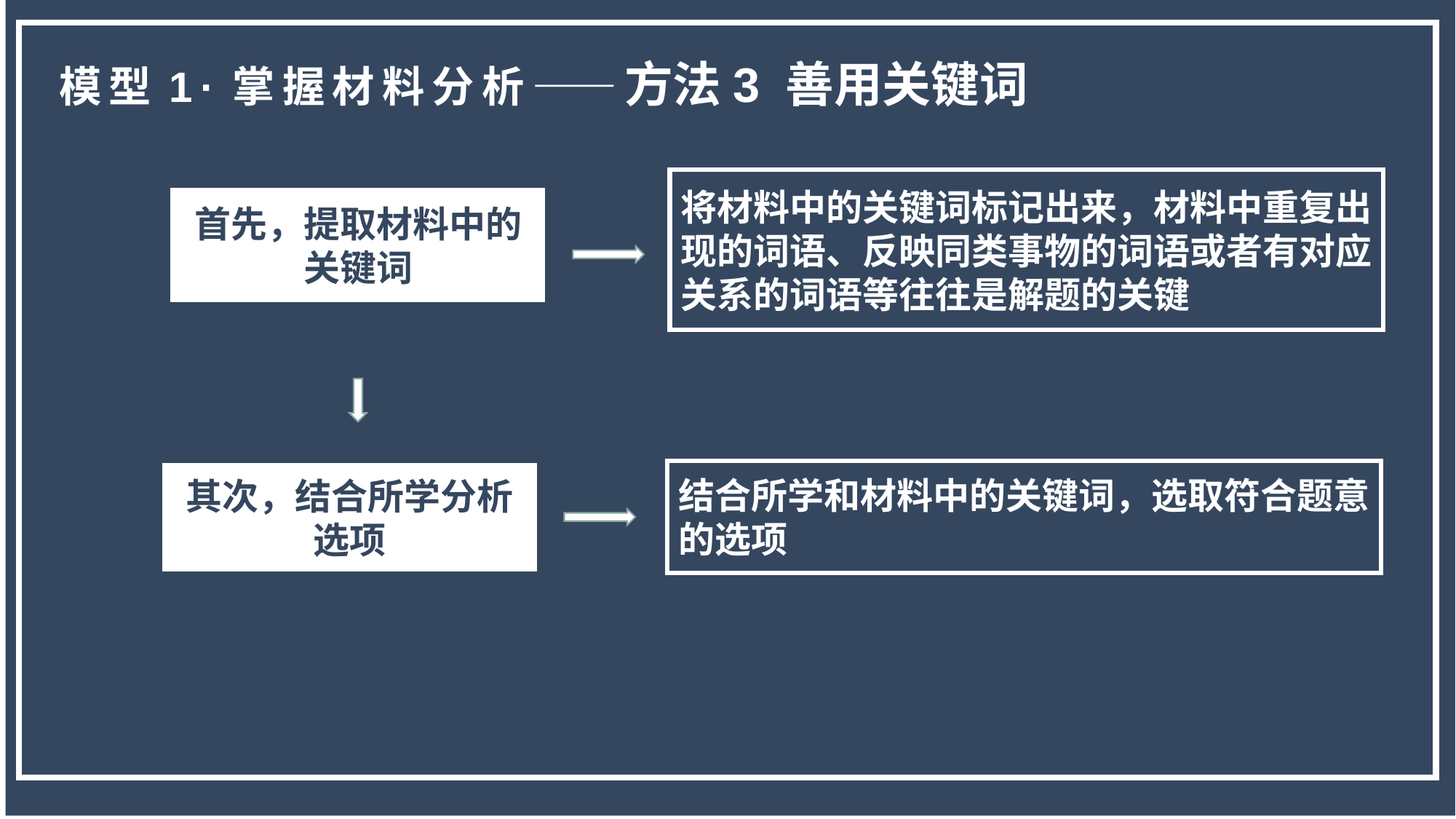

模型1·掌握材料分析——方法3 善用关键词

将材料中的关键词标记出来，材料中重复出现的词语、反映同类事物的词语或者有对应关系的词语等往往是解题的关键
首先，提取材料中的关键词

结合所学和材料中的关键词，选取符合题意的选项
其次，结合所学分析选项